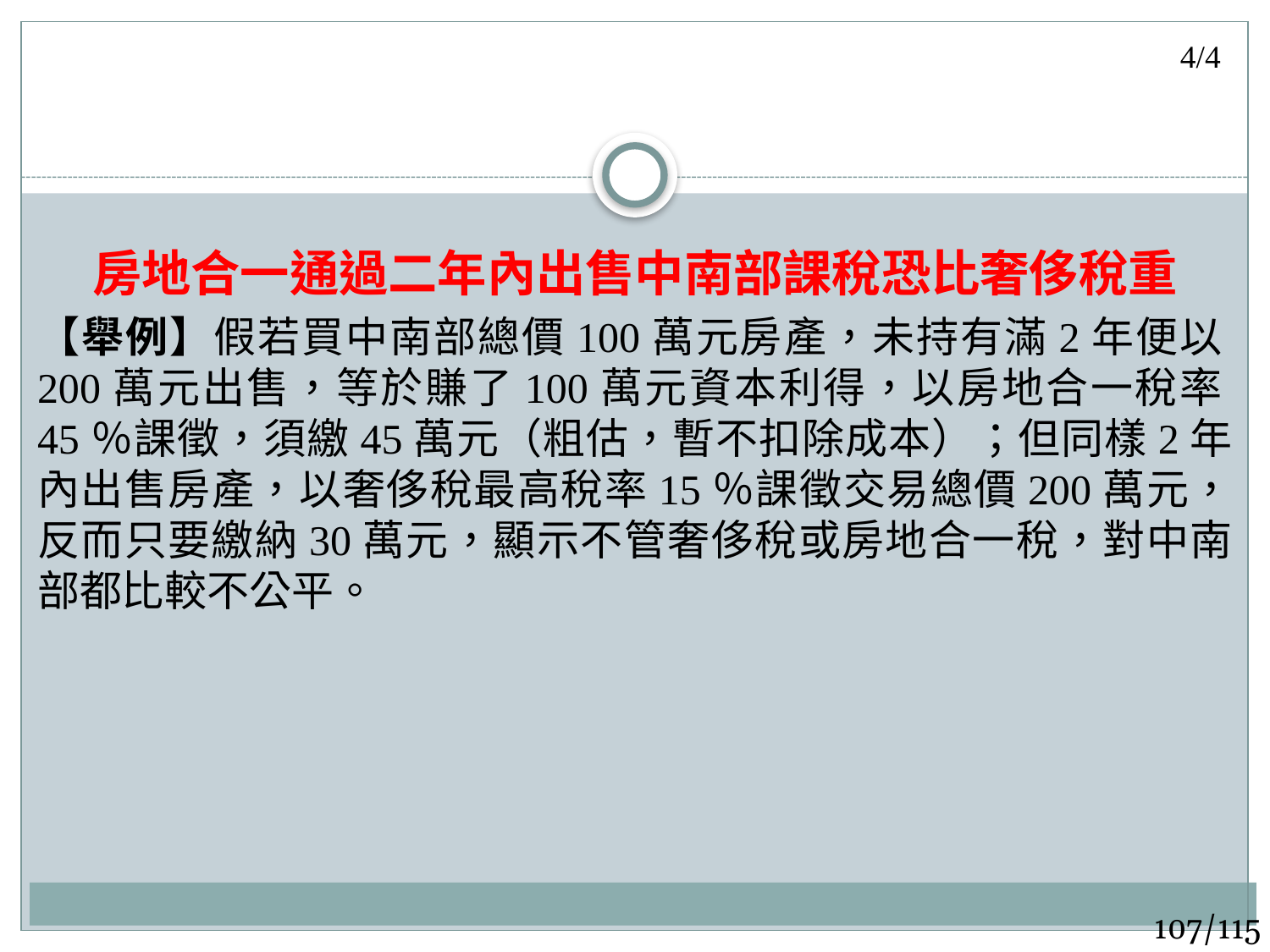

4/4
房地合一通過二年內出售中南部課稅恐比奢侈稅重
【舉例】假若買中南部總價100萬元房產，未持有滿2年便以200萬元出售，等於賺了100萬元資本利得，以房地合一稅率45％課徵，須繳45萬元（粗估，暫不扣除成本）；但同樣2年內出售房產，以奢侈稅最高稅率15％課徵交易總價200萬元，反而只要繳納30萬元，顯示不管奢侈稅或房地合一稅，對中南部都比較不公平。